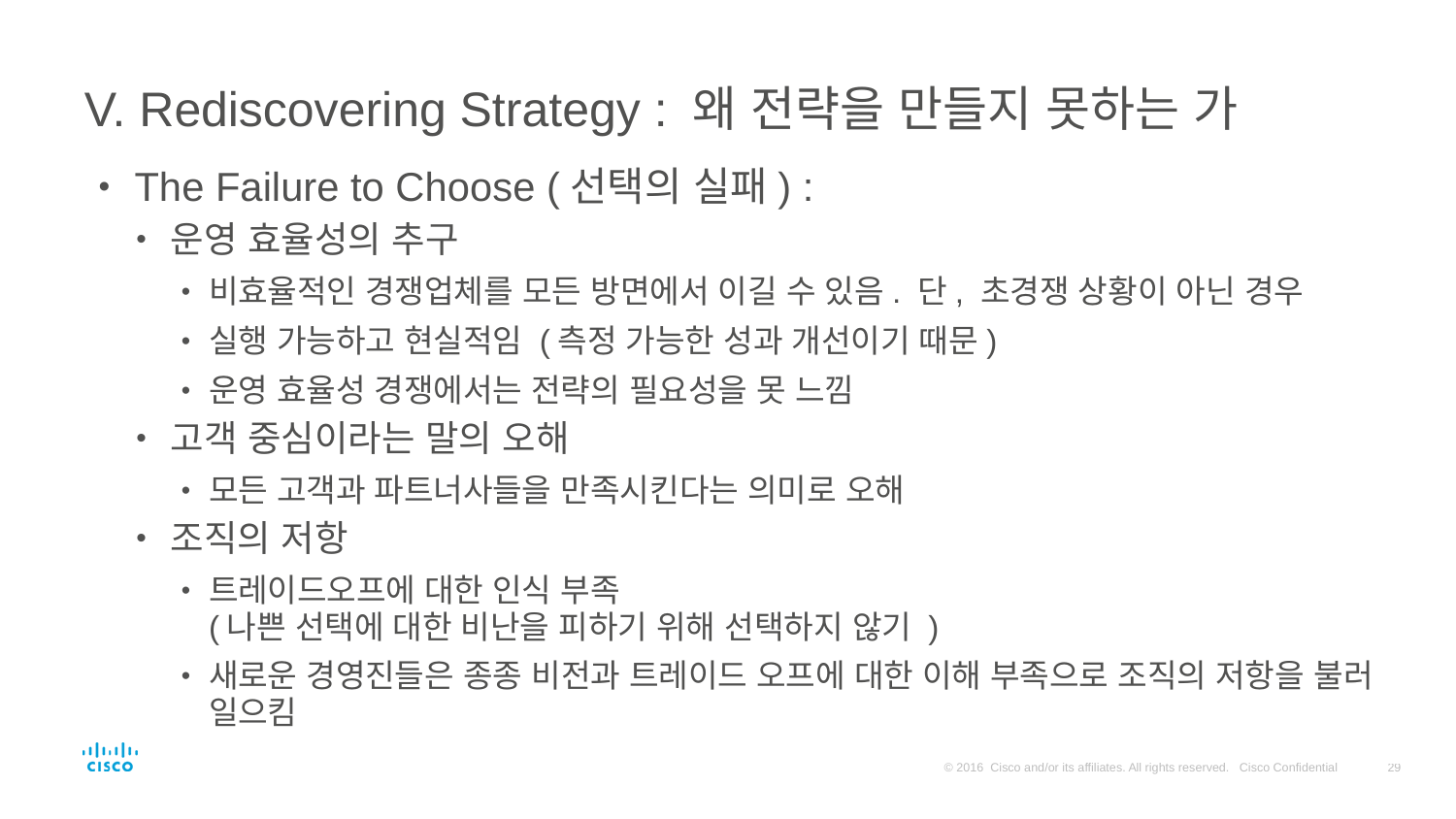

# V. Rediscovering Strategy : 왜 전략을 만들지 못하는 가
The Failure to Choose (선택의 실패) :
운영 효율성의 추구
비효율적인 경쟁업체를 모든 방면에서 이길 수 있음. 단, 초경쟁 상황이 아닌 경우
실행 가능하고 현실적임 (측정 가능한 성과 개선이기 때문)
운영 효율성 경쟁에서는 전략의 필요성을 못 느낌
고객 중심이라는 말의 오해
모든 고객과 파트너사들을 만족시킨다는 의미로 오해
조직의 저항
트레이드오프에 대한 인식 부족
(나쁜 선택에 대한 비난을 피하기 위해 선택하지 않기 )
새로운 경영진들은 종종 비전과 트레이드 오프에 대한 이해 부족으로 조직의 저항을 불러 일으킴